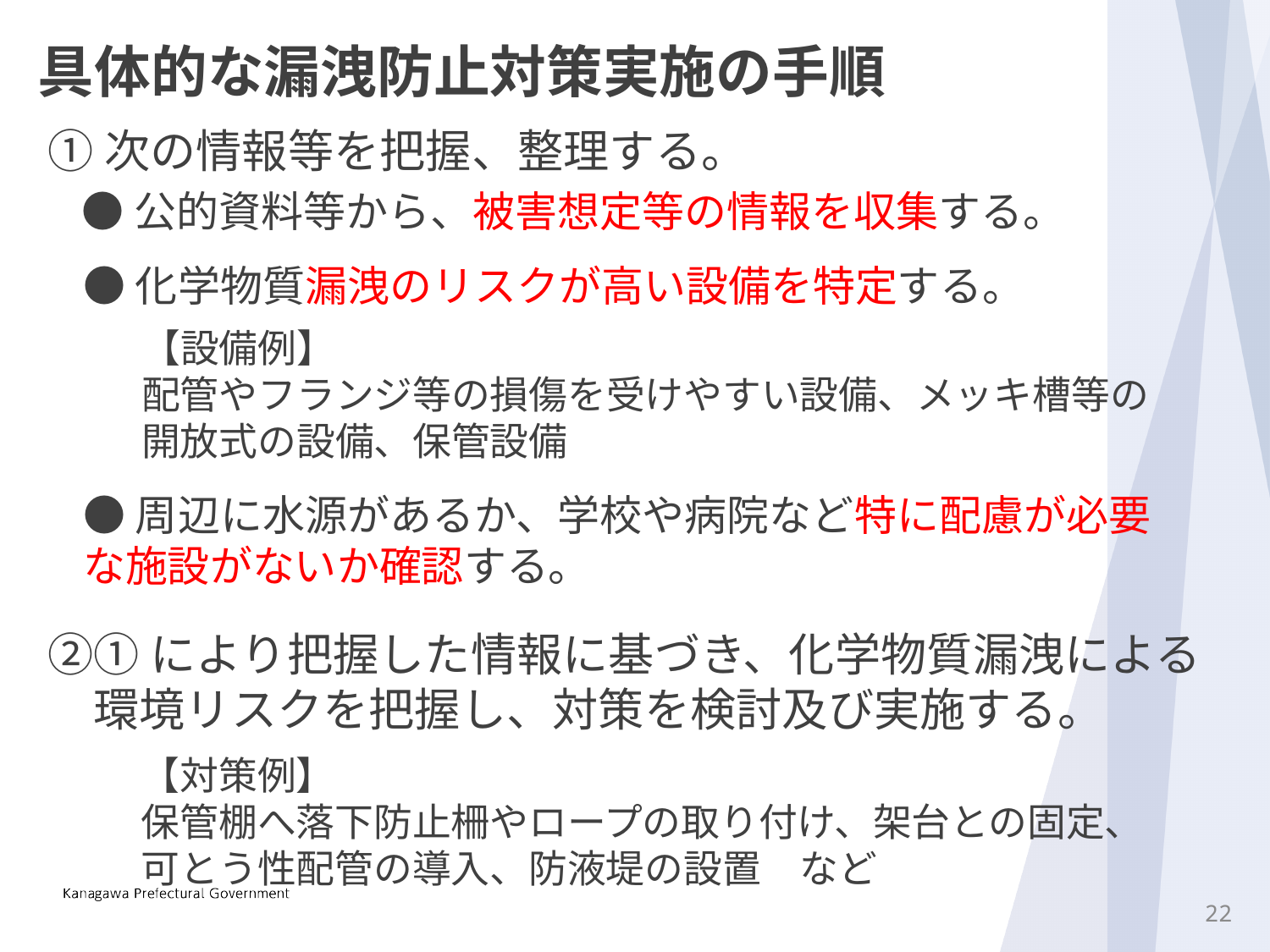

具体的な漏洩防止対策実施の手順
①次の情報等を把握、整理する。
●公的資料等から、被害想定等の情報を収集する。
●化学物質漏洩のリスクが高い設備を特定する。
【設備例】
配管やフランジ等の損傷を受けやすい設備、メッキ槽等の開放式の設備、保管設備
●周辺に水源があるか、学校や病院など特に配慮が必要な施設がないか確認する。
②①により把握した情報に基づき、化学物質漏洩による
　環境リスクを把握し、対策を検討及び実施する。
【対策例】
保管棚へ落下防止柵やロープの取り付け、架台との固定、可とう性配管の導入、防液堤の設置　など
22